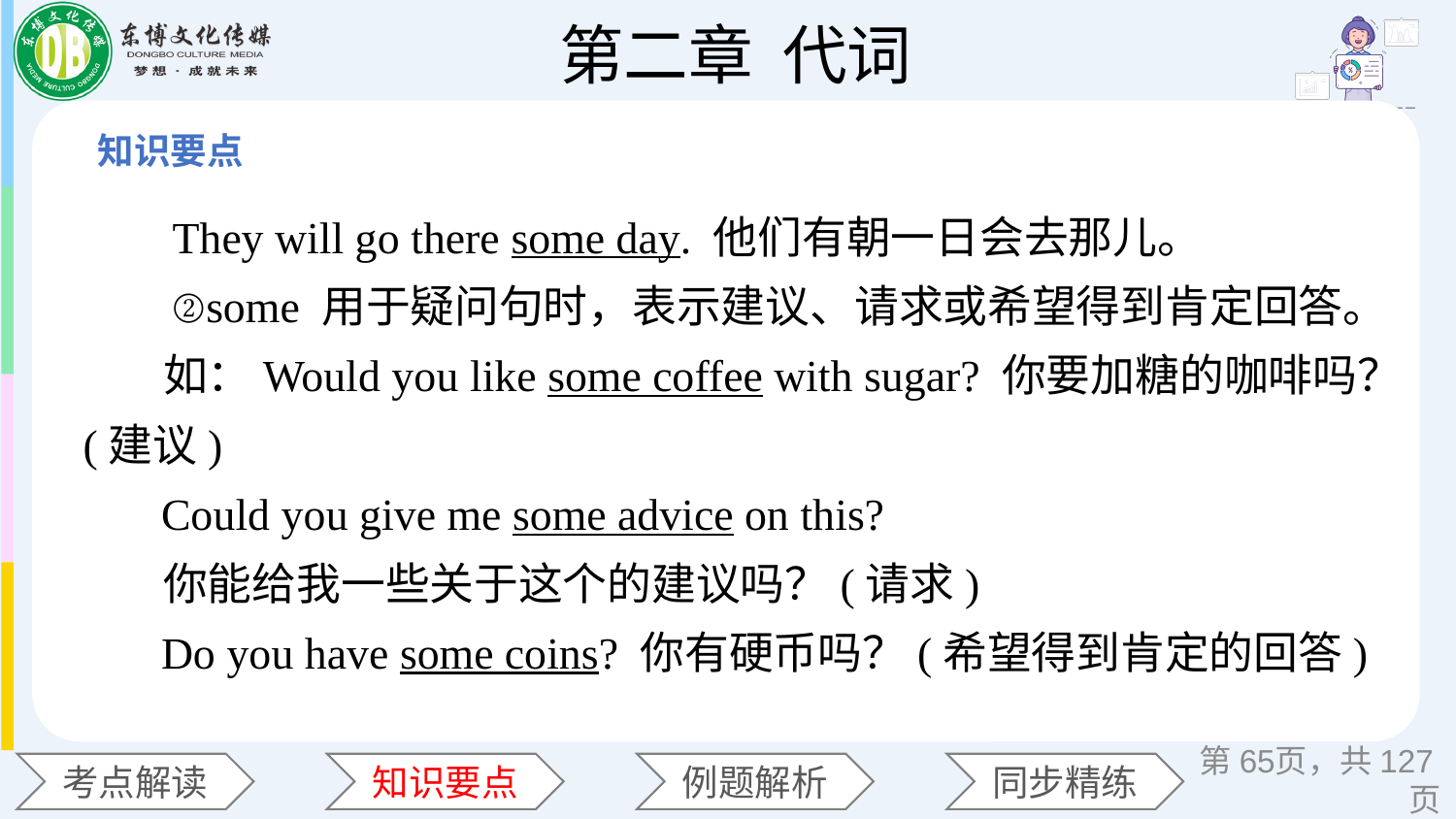

They will go there some day. 他们有朝一日会去那儿。
        ②some 用于疑问句时，表示建议、请求或希望得到肯定回答。
       如：Would you like some coffee with sugar? 你要加糖的咖啡吗？(建议)
       Could you give me some advice on this?
       你能给我一些关于这个的建议吗？(请求)
       Do you have some coins? 你有硬币吗？(希望得到肯定的回答)
第65页，共127页